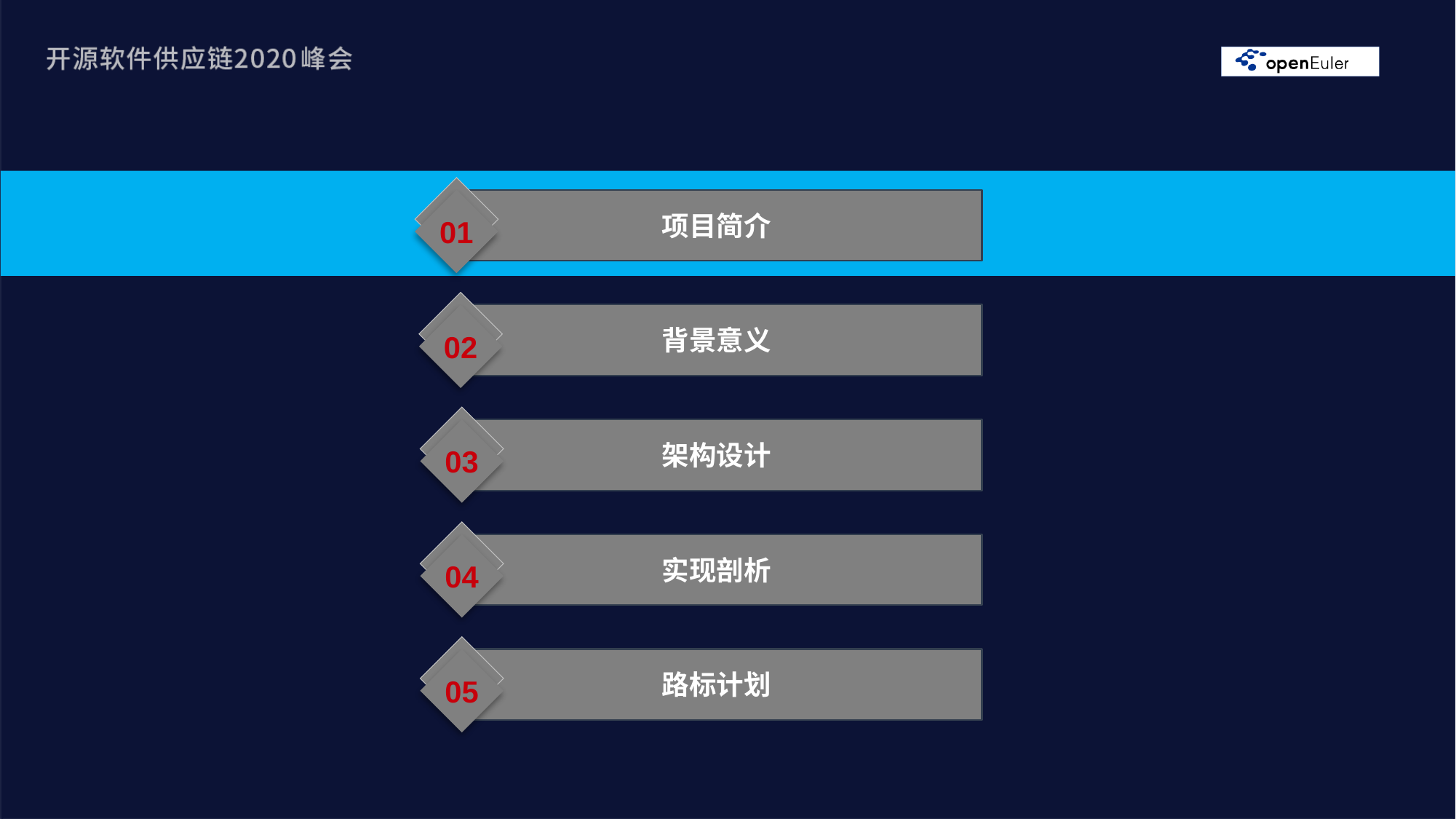

01
项目简介

02
背景意义

03
架构设计

04
实现剖析

05
路标计划